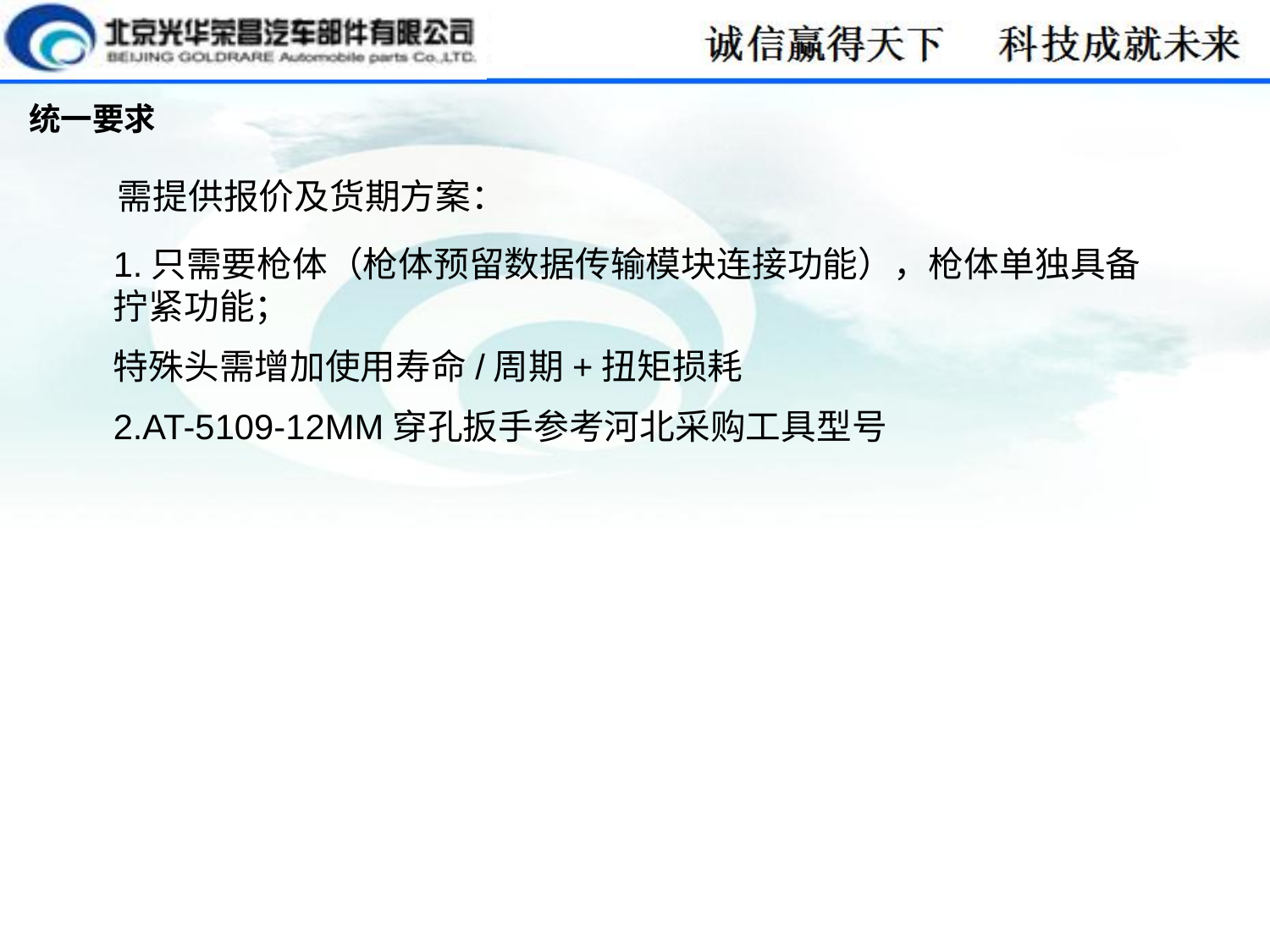

统一要求
需提供报价及货期方案：
1.只需要枪体（枪体预留数据传输模块连接功能），枪体单独具备拧紧功能；
特殊头需增加使用寿命/周期+扭矩损耗
2.AT-5109-12MM穿孔扳手参考河北采购工具型号